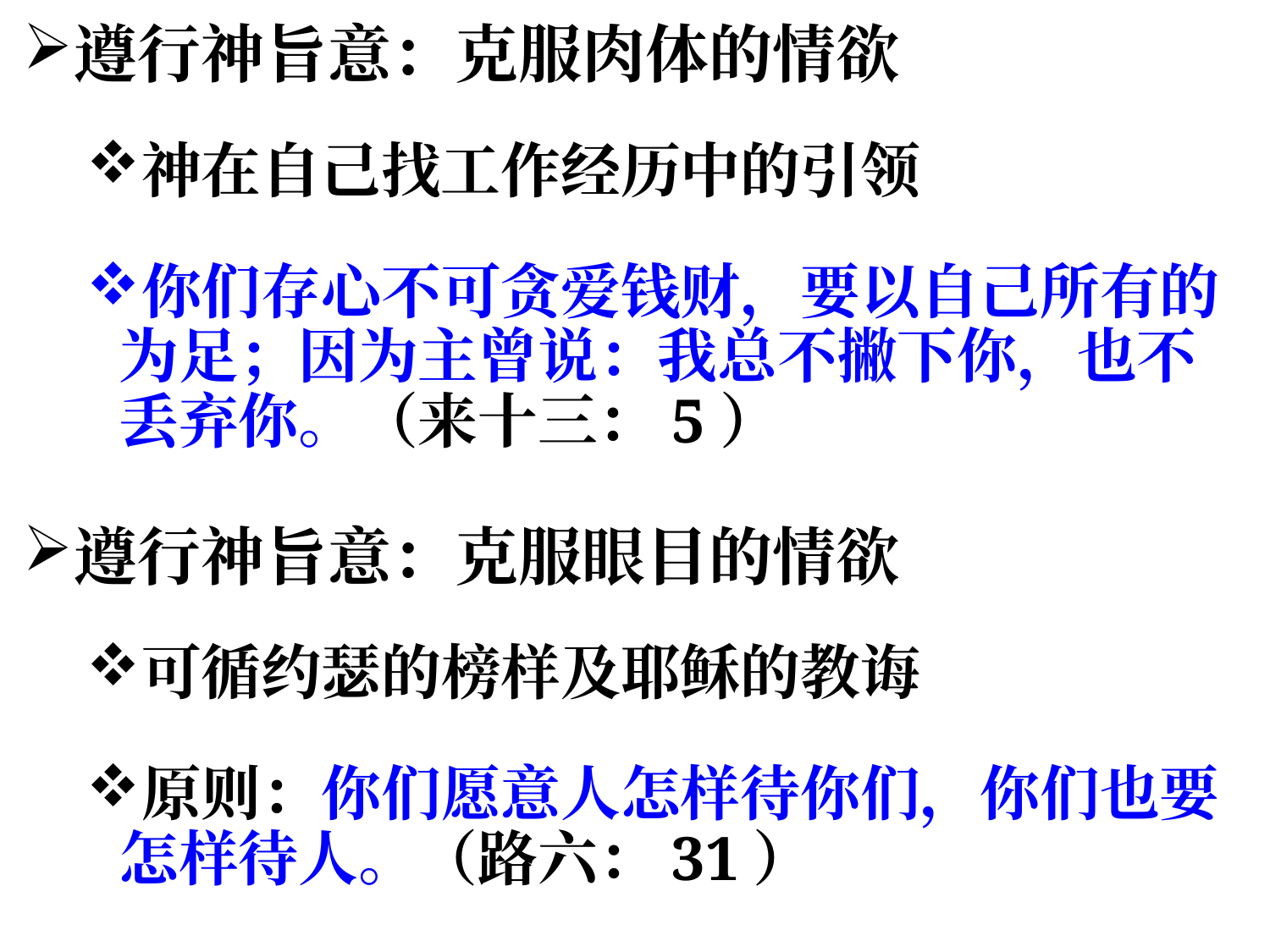

遵行神旨意：克服肉体的情欲

神在自己找工作经历中的引领

你们存心不可贪爱钱财，要以自己所有的为足；因为主曾说：我总不撇下你，也不丢弃你。（来十三：5）

遵行神旨意：克服眼目的情欲

可循约瑟的榜样及耶稣的教诲

原则：你们愿意人怎样待你们，你们也要怎样待人。（路六：31）